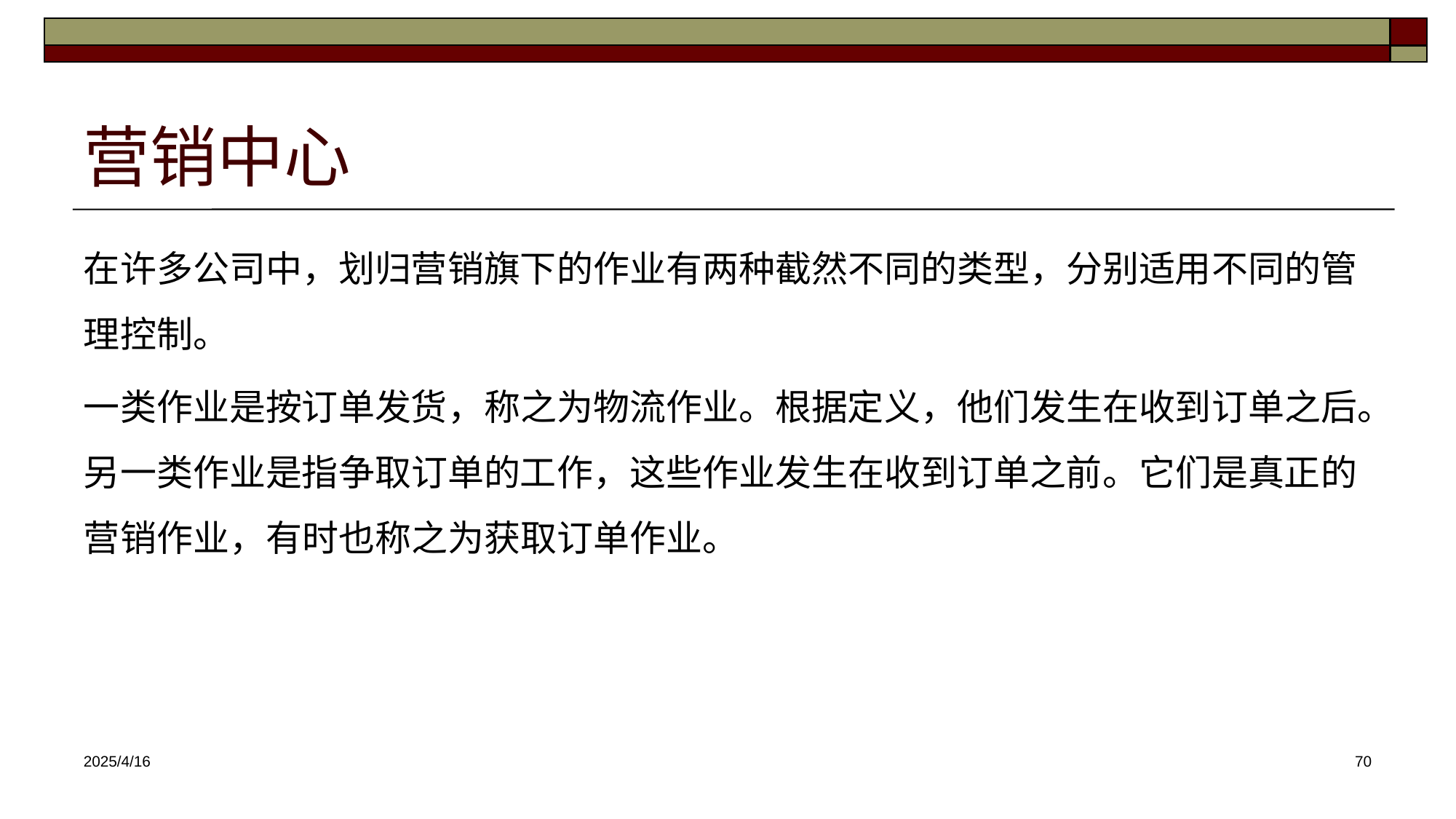

# 营销中心
在许多公司中，划归营销旗下的作业有两种截然不同的类型，分别适用不同的管理控制。
一类作业是按订单发货，称之为物流作业。根据定义，他们发生在收到订单之后。另一类作业是指争取订单的工作，这些作业发生在收到订单之前。它们是真正的营销作业，有时也称之为获取订单作业。

2025/4/16
70